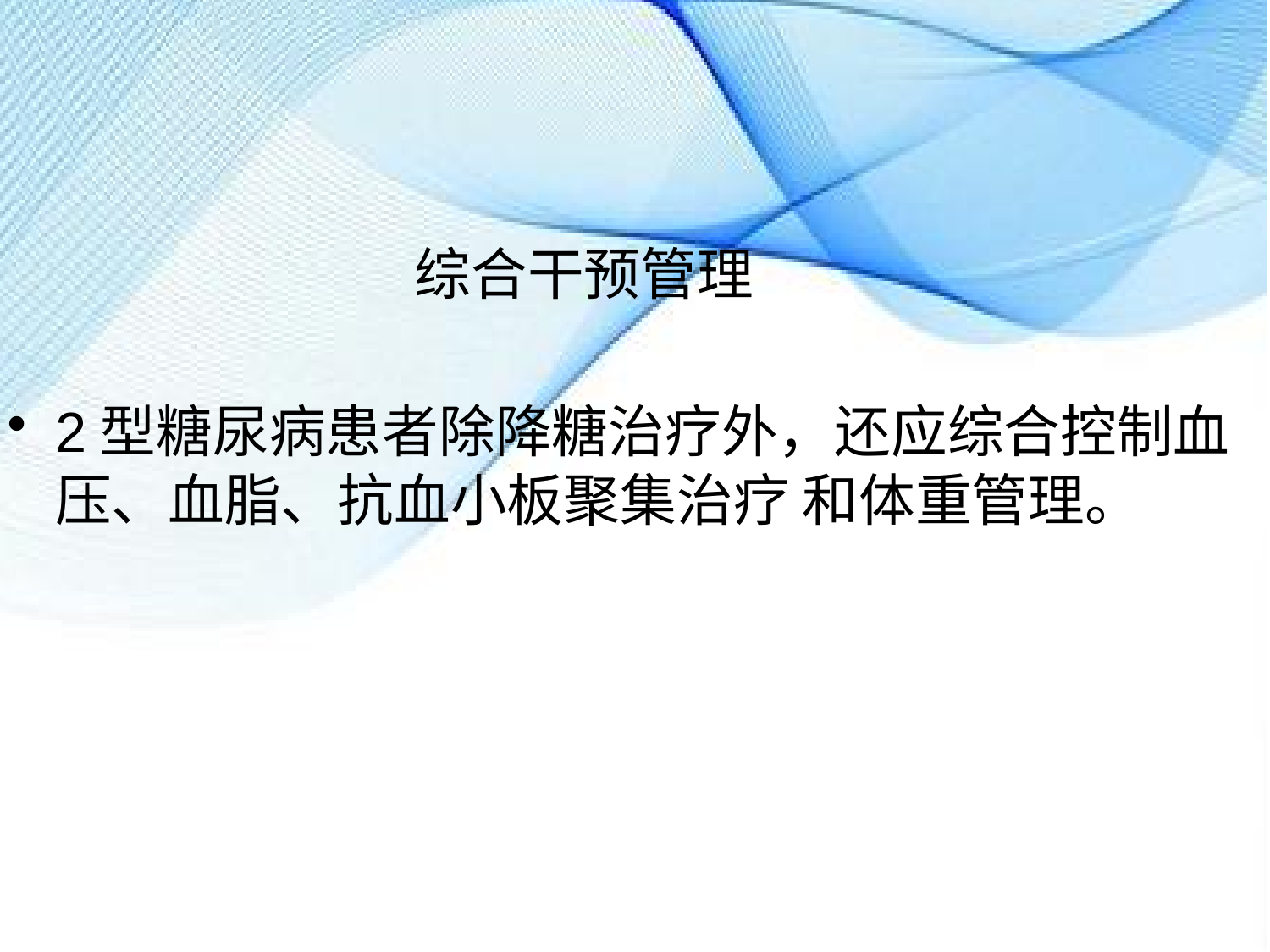

综合干预管理

2型糖尿病患者除降糖治疗外，还应综合控制血压、血脂、抗血小板聚集治疗 和体重管理。